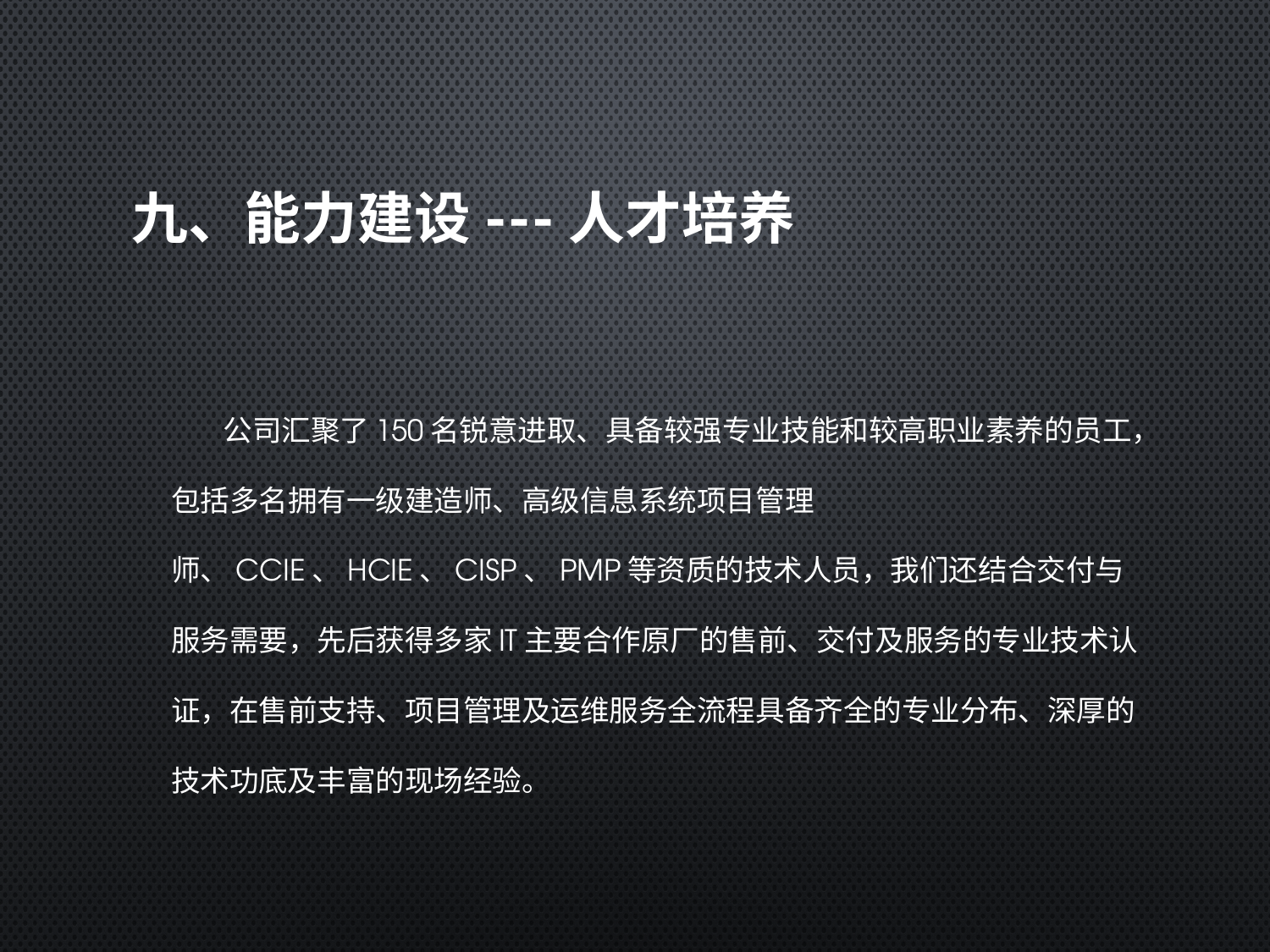

# 九、能力建设---人才培养
             公司汇聚了150名锐意进取、具备较强专业技能和较高职业素养的员工，包括多名拥有一级建造师、高级信息系统项目管理师、CCIE、HCIE、CISP、PMP等资质的技术人员，我们还结合交付与服务需要，先后获得多家IT主要合作原厂的售前、交付及服务的专业技术认证，在售前支持、项目管理及运维服务全流程具备齐全的专业分布、深厚的技术功底及丰富的现场经验。